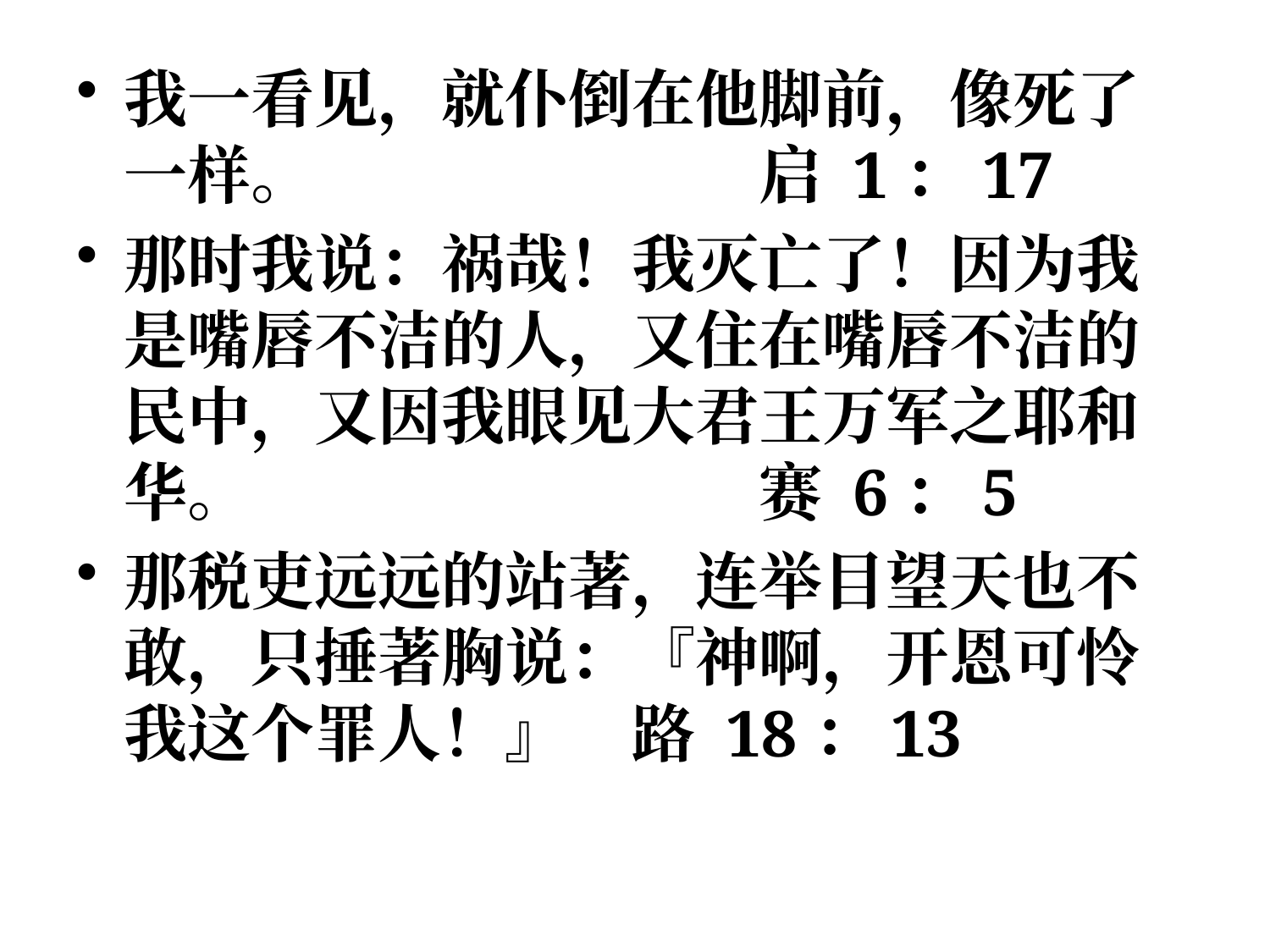

我一看见，就仆倒在他脚前，像死了一样。				启 1：17
那时我说：祸哉！我灭亡了！因为我是嘴唇不洁的人，又住在嘴唇不洁的民中，又因我眼见大君王万军之耶和华。				赛 6：5
那税吏远远的站著，连举目望天也不敢，只捶著胸说：『神啊，开恩可怜我这个罪人！』 	路 18：13